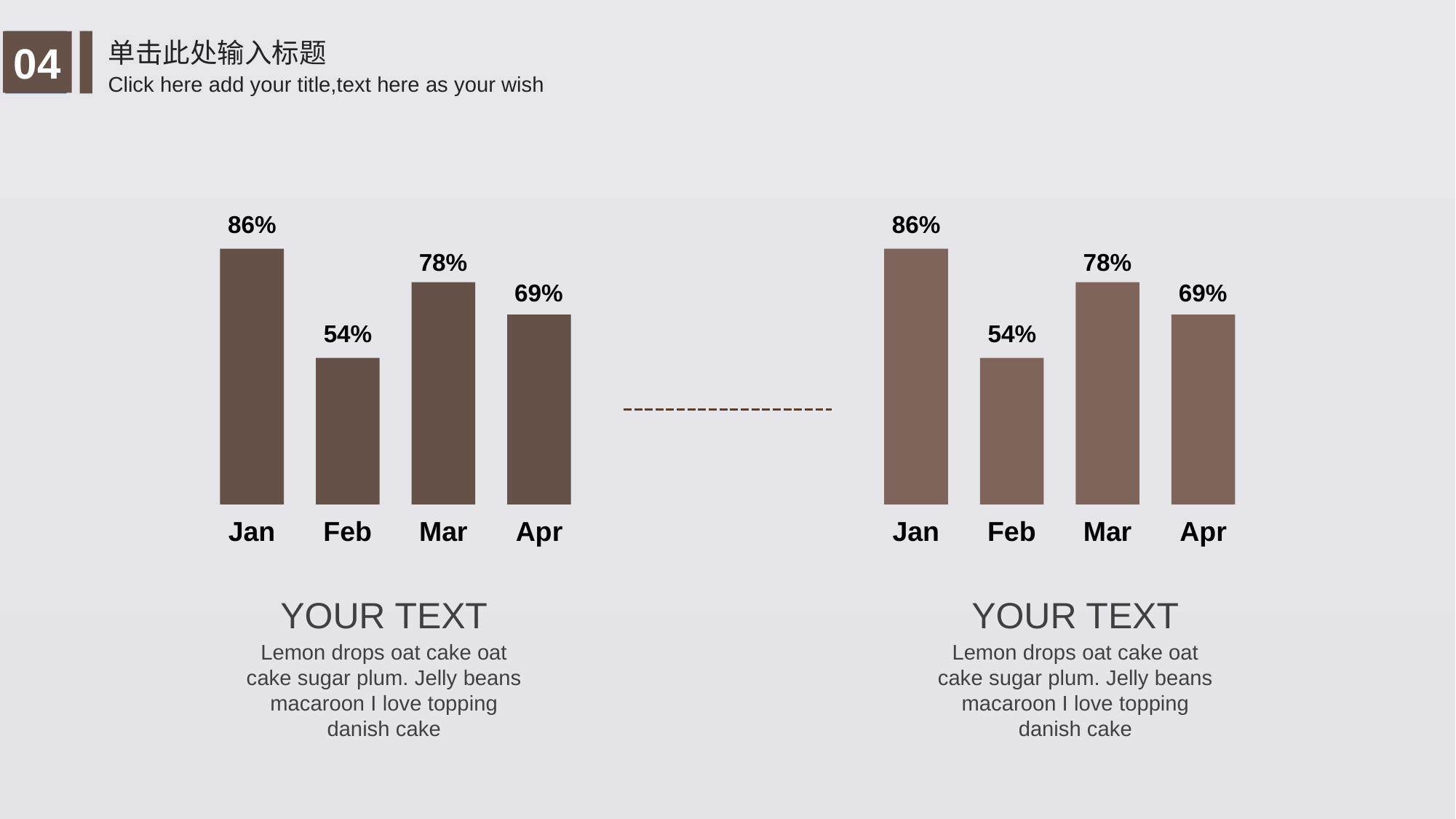

单击此处输入标题
04

Click here add your title,text here as your wish
86%
86%
78%
78%

69%
69%

54%
54%

Jan
Feb
Mar
Apr
Jan
Feb
Mar
Apr
 YOUR TEXT
 YOUR TEXT
Lemon drops oat cake oat cake sugar plum. Jelly beans macaroon I love topping danish cake
Lemon drops oat cake oat cake sugar plum. Jelly beans macaroon I love topping danish cake